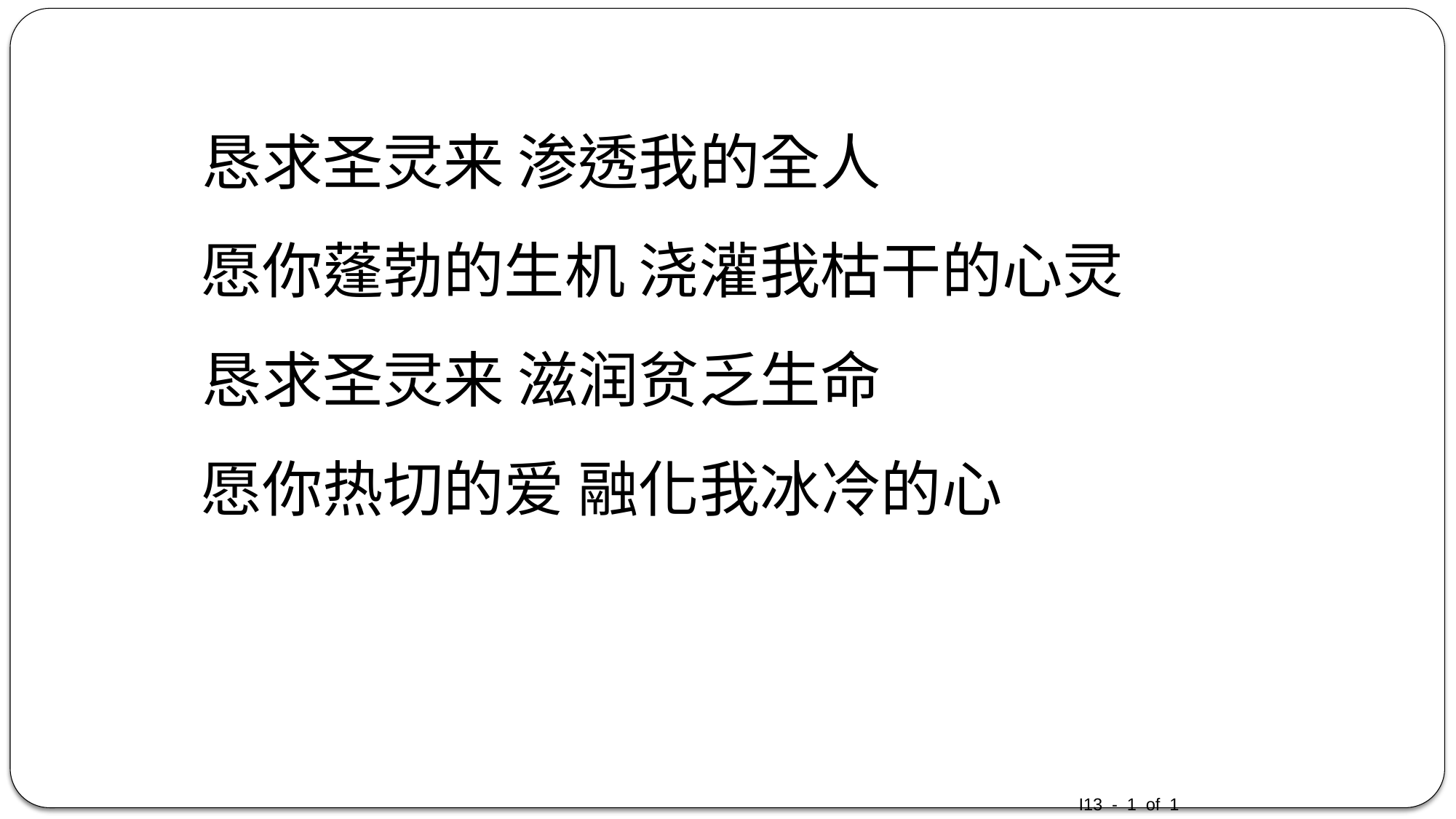

恳求圣灵来 渗透我的全人
愿你蓬勃的生机 浇灌我枯干的心灵
恳求圣灵来 滋润贫乏生命
愿你热切的爱 融化我冰冷的心

I13  -  1  of  1